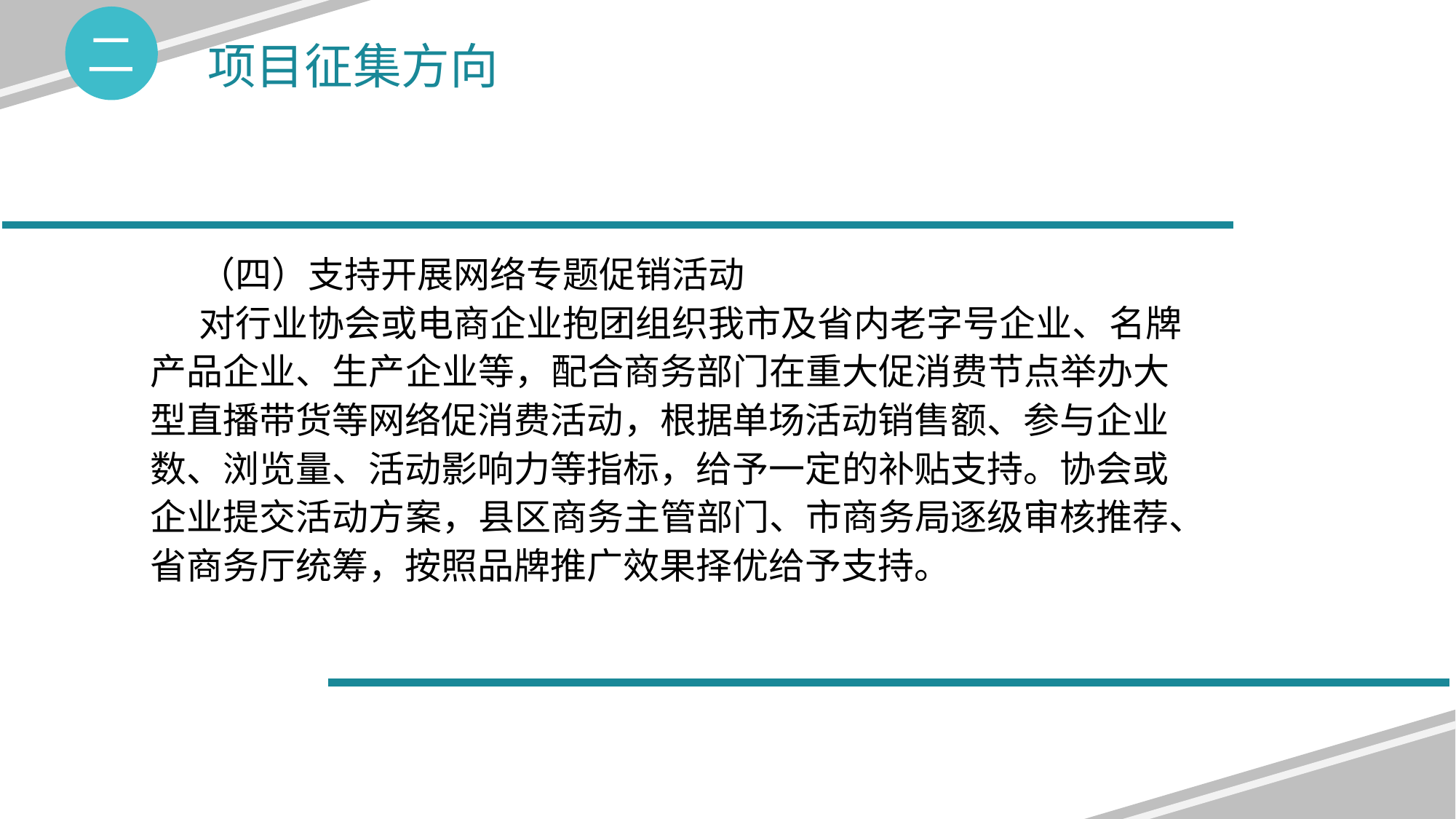

二
项目征集方向
（四）支持开展网络专题促销活动
对行业协会或电商企业抱团组织我市及省内老字号企业、名牌产品企业、生产企业等，配合商务部门在重大促消费节点举办大型直播带货等网络促消费活动，根据单场活动销售额、参与企业数、浏览量、活动影响力等指标，给予一定的补贴支持。协会或企业提交活动方案，县区商务主管部门、市商务局逐级审核推荐、省商务厅统筹，按照品牌推广效果择优给予支持。